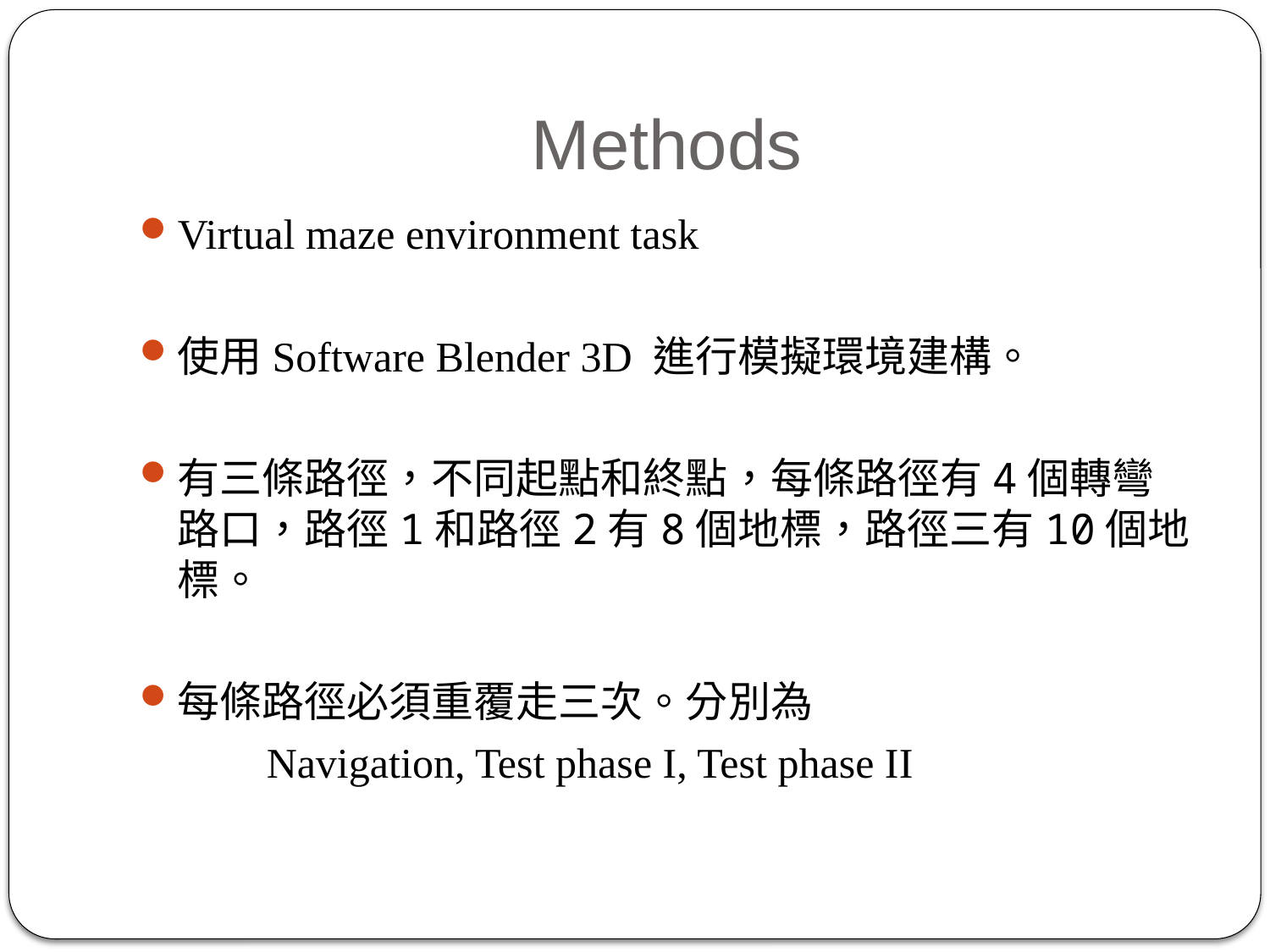

# Methods
Virtual maze environment task

使用Software Blender 3D 進行模擬環境建構。

有三條路徑，不同起點和終點，每條路徑有4個轉彎路口，路徑1和路徑2有8個地標，路徑三有10個地標。

每條路徑必須重覆走三次。分別為
     Navigation, Test phase I, Test phase II